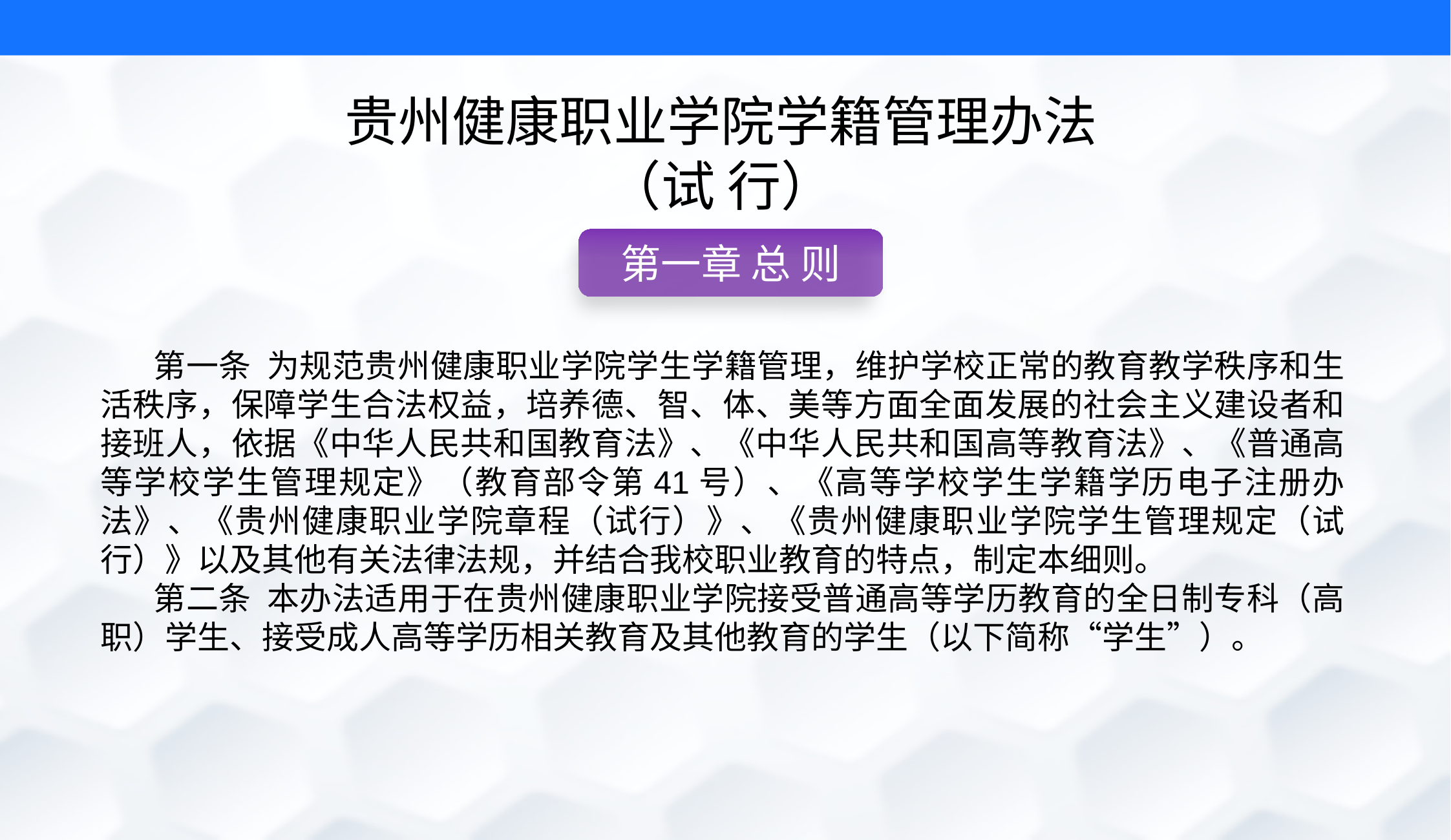

贵州健康职业学院学籍管理办法
（试 行）

第一章 总 则
第一条  为规范贵州健康职业学院学生学籍管理，维护学校正常的教育教学秩序和生活秩序，保障学生合法权益，培养德、智、体、美等方面全面发展的社会主义建设者和接班人，依据《中华人民共和国教育法》、《中华人民共和国高等教育法》、《普通高等学校学生管理规定》（教育部令第41号）、《高等学校学生学籍学历电子注册办法》、《贵州健康职业学院章程（试行）》、《贵州健康职业学院学生管理规定（试行）》以及其他有关法律法规，并结合我校职业教育的特点，制定本细则。
第二条  本办法适用于在贵州健康职业学院接受普通高等学历教育的全日制专科（高职）学生、接受成人高等学历相关教育及其他教育的学生（以下简称“学生”）。